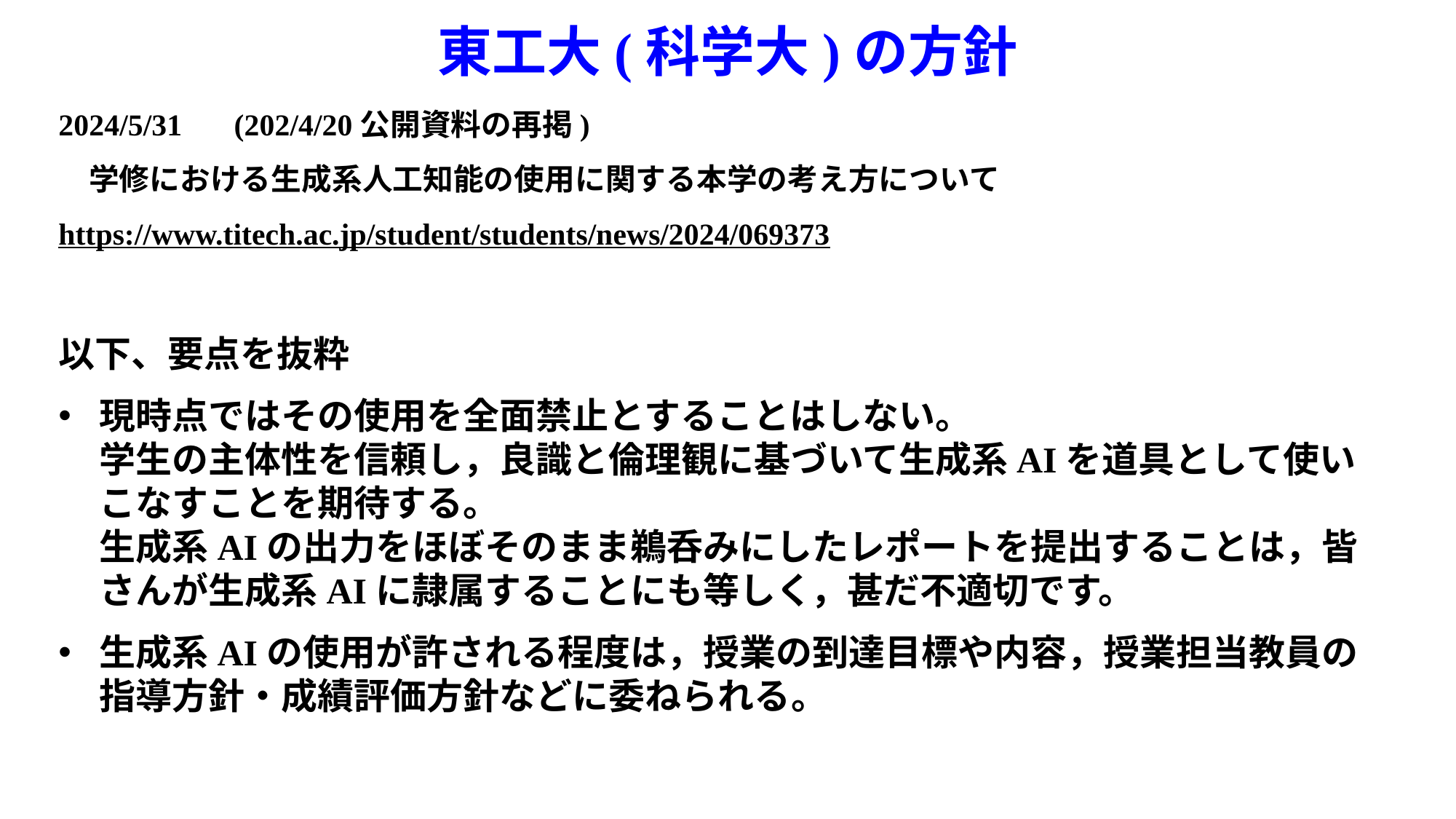

# 東工大(科学大)の方針
2024/5/31　 (202/4/20公開資料の再掲)
　学修における生成系人工知能の使用に関する本学の考え方について
https://www.titech.ac.jp/student/students/news/2024/069373

以下、要点を抜粋
現時点ではその使用を全面禁止とすることはしない。
学生の主体性を信頼し，良識と倫理観に基づいて生成系AIを道具として使いこなすことを期待する。
生成系AIの出力をほぼそのまま鵜呑みにしたレポートを提出することは，皆さんが生成系AIに隷属することにも等しく，甚だ不適切です。
生成系AIの使用が許される程度は，授業の到達目標や内容，授業担当教員の指導方針・成績評価方針などに委ねられる。